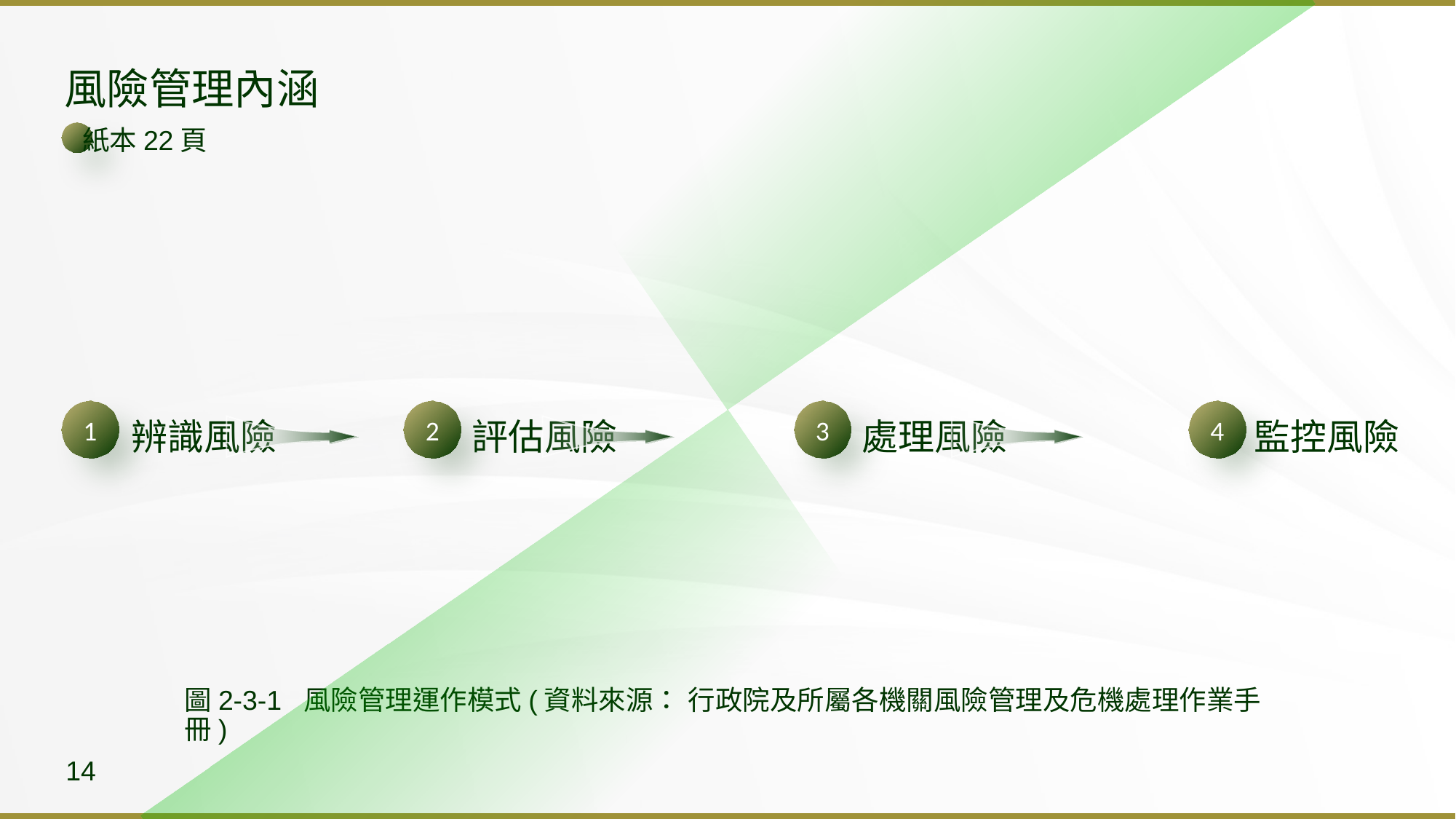

風險管理內涵
紙本22頁

1
2
3
4
辨識風險
評估風險
處理風險
監控風險

圖2-3-1  風險管理運作模式(資料來源： 行政院及所屬各機關風險管理及危機處理作業手冊)
14